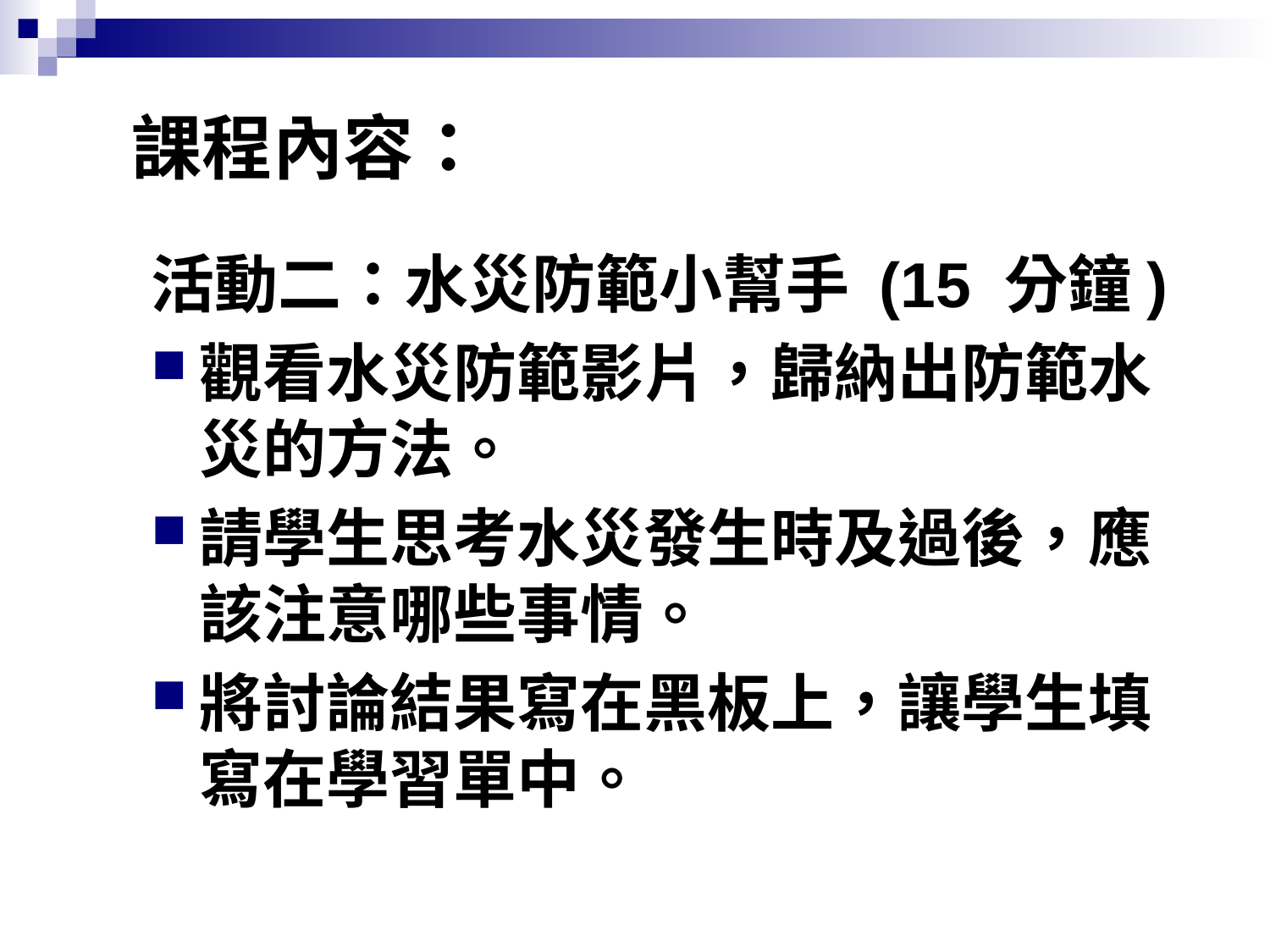

# 課程內容：
活動二：水災防範小幫手 (15 分鐘)
觀看水災防範影片，歸納出防範水災的方法。
請學生思考水災發生時及過後，應該注意哪些事情。
將討論結果寫在黑板上，讓學生填寫在學習單中。